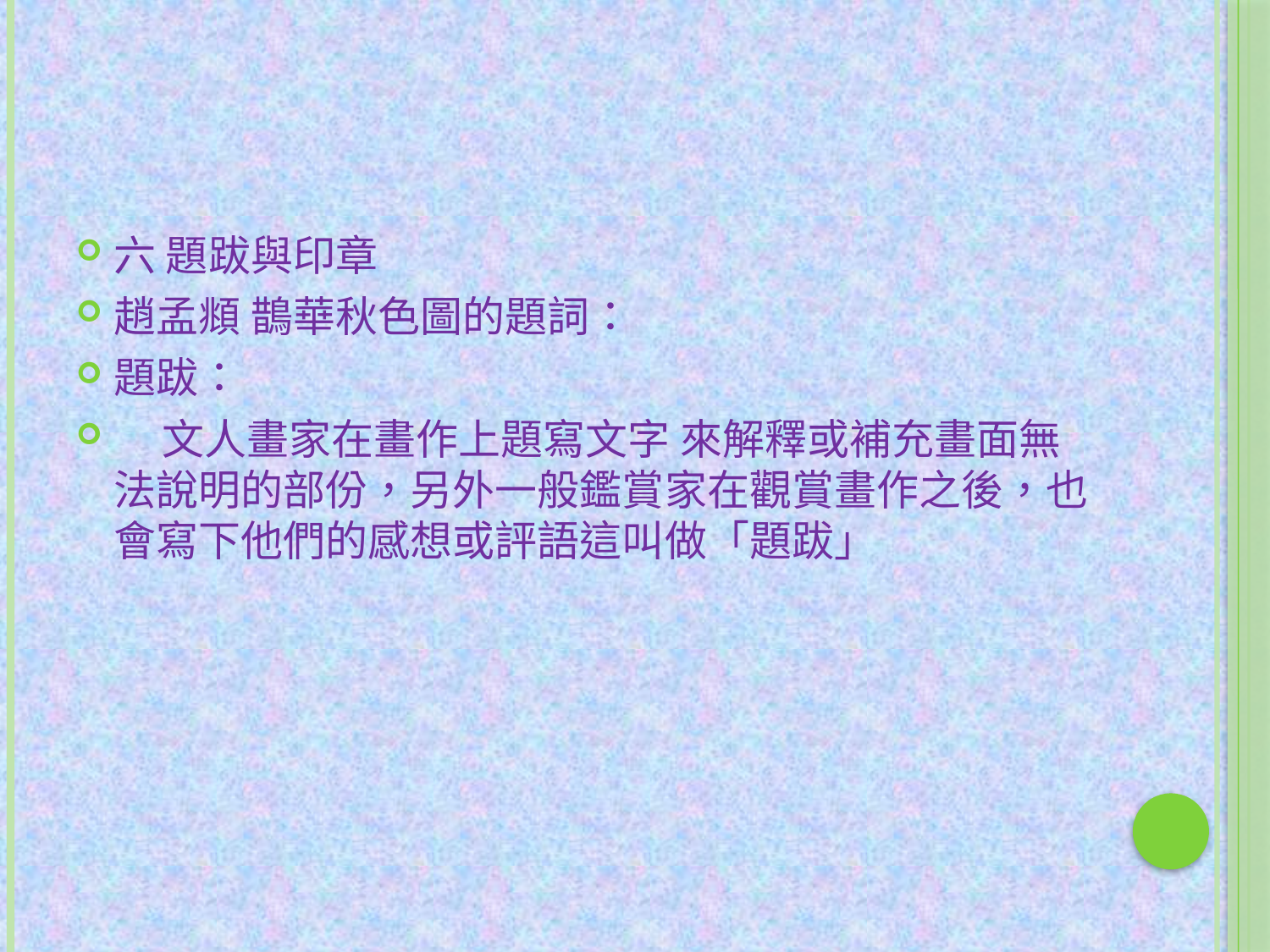

#
六 題跋與印章
趙孟頫 鵲華秋色圖的題詞：
題跋：
    文人畫家在畫作上題寫文字 來解釋或補充畫面無法說明的部份，另外一般鑑賞家在觀賞畫作之後，也會寫下他們的感想或評語這叫做「題跋」